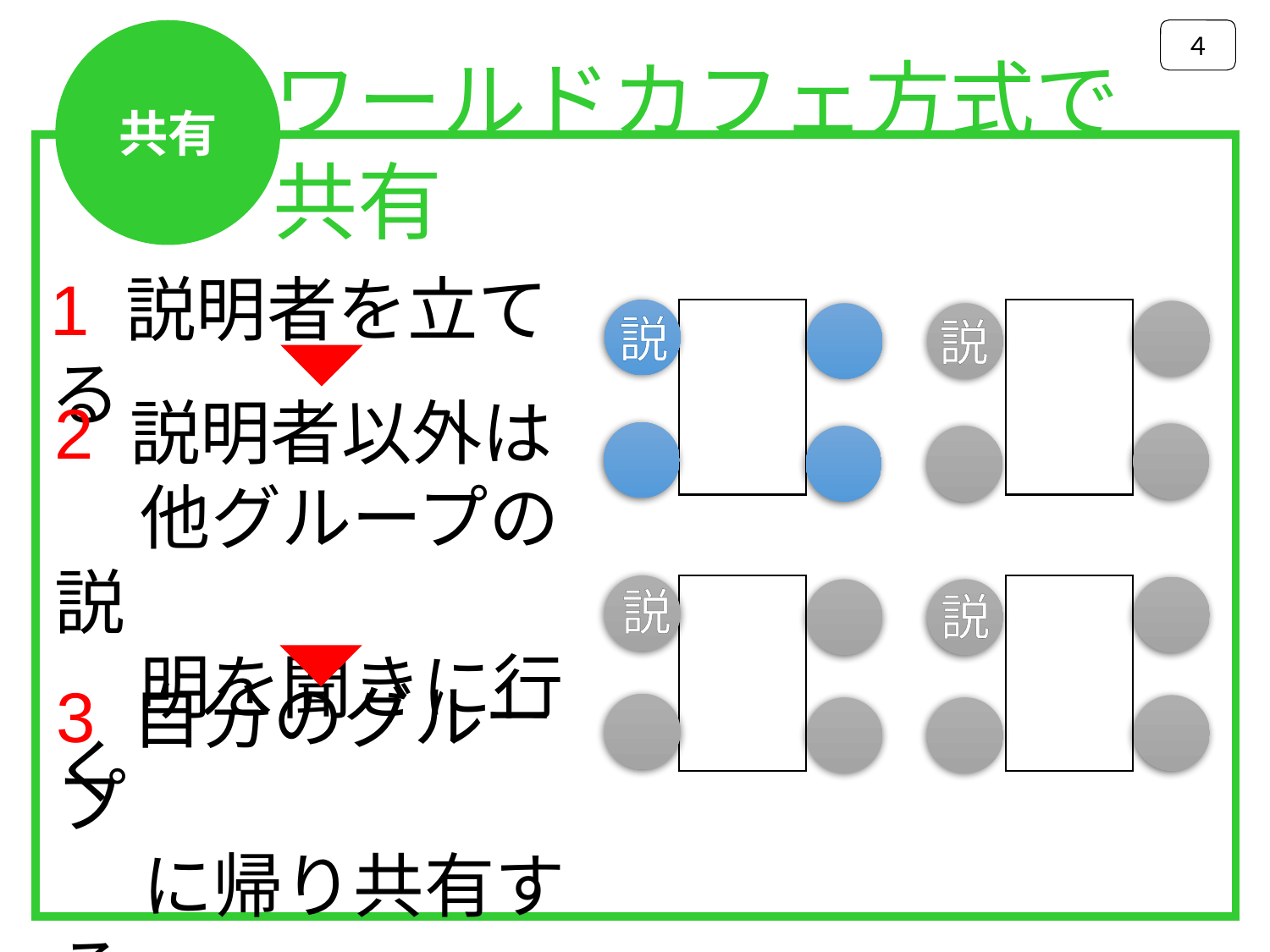

４
ワールドカフェ方式で共有
共有

1 説明者を立てる

説

説

2 説明者以外は
　 他グループの説
　 明を聞きに行く

説

説

3 自分のグループ
　 に帰り共有する